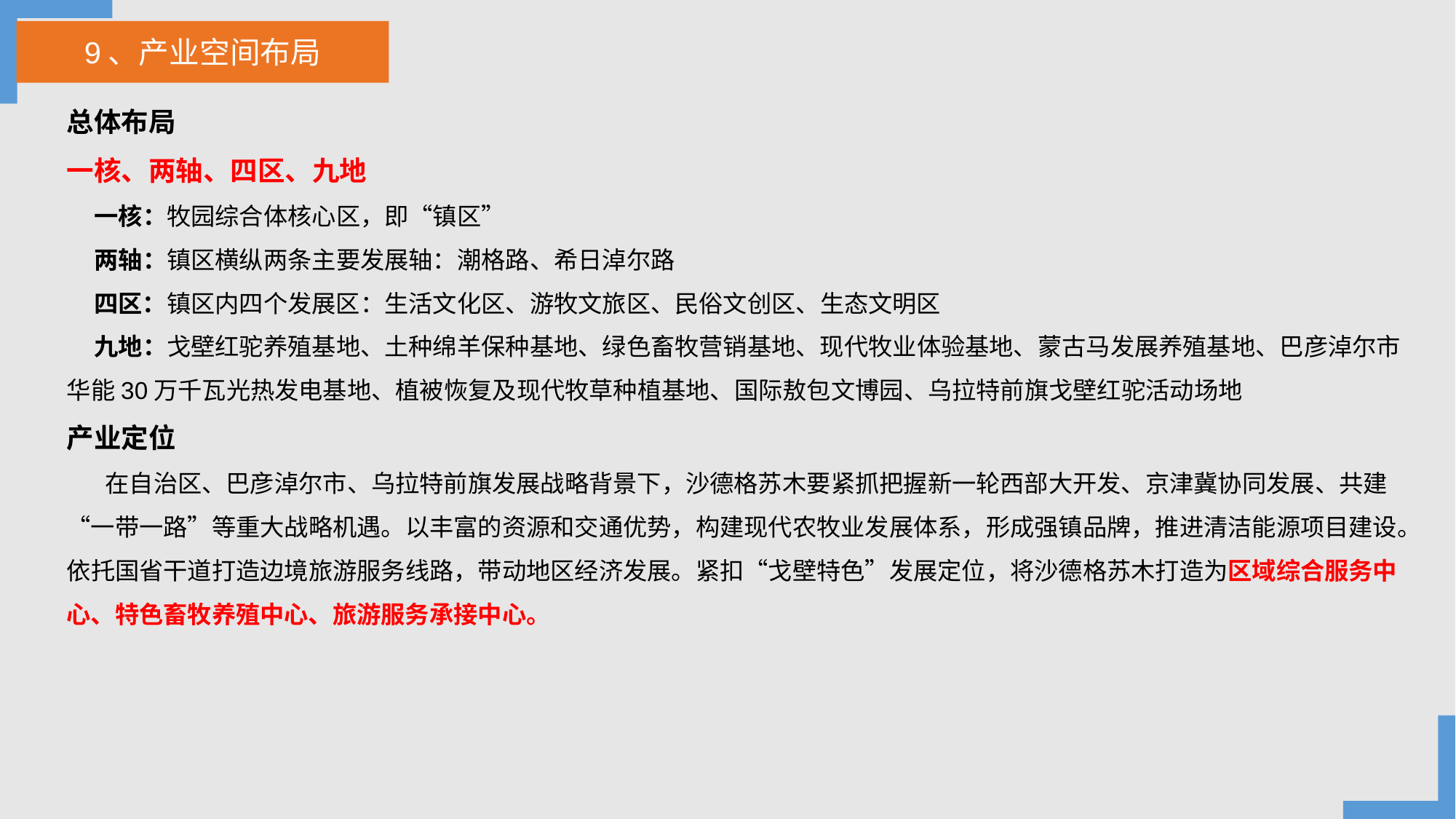

9、产业空间布局
总体布局
一核、两轴、四区、九地
    一核：牧园综合体核心区，即“镇区”
    两轴：镇区横纵两条主要发展轴：潮格路、希日淖尔路
    四区：镇区内四个发展区：生活文化区、游牧文旅区、民俗文创区、生态文明区
    九地：戈壁红驼养殖基地、土种绵羊保种基地、绿色畜牧营销基地、现代牧业体验基地、蒙古马发展养殖基地、巴彦淖尔市华能30万千瓦光热发电基地、植被恢复及现代牧草种植基地、国际敖包文博园、乌拉特前旗戈壁红驼活动场地
产业定位
      在自治区、巴彦淖尔市、乌拉特前旗发展战略背景下，沙德格苏木要紧抓把握新一轮西部大开发、京津冀协同发展、共建“一带一路”等重大战略机遇。以丰富的资源和交通优势，构建现代农牧业发展体系，形成强镇品牌，推进清洁能源项目建设。依托国省干道打造边境旅游服务线路，带动地区经济发展。紧扣“戈壁特色”发展定位，将沙德格苏木打造为区域综合服务中心、特色畜牧养殖中心、旅游服务承接中心。